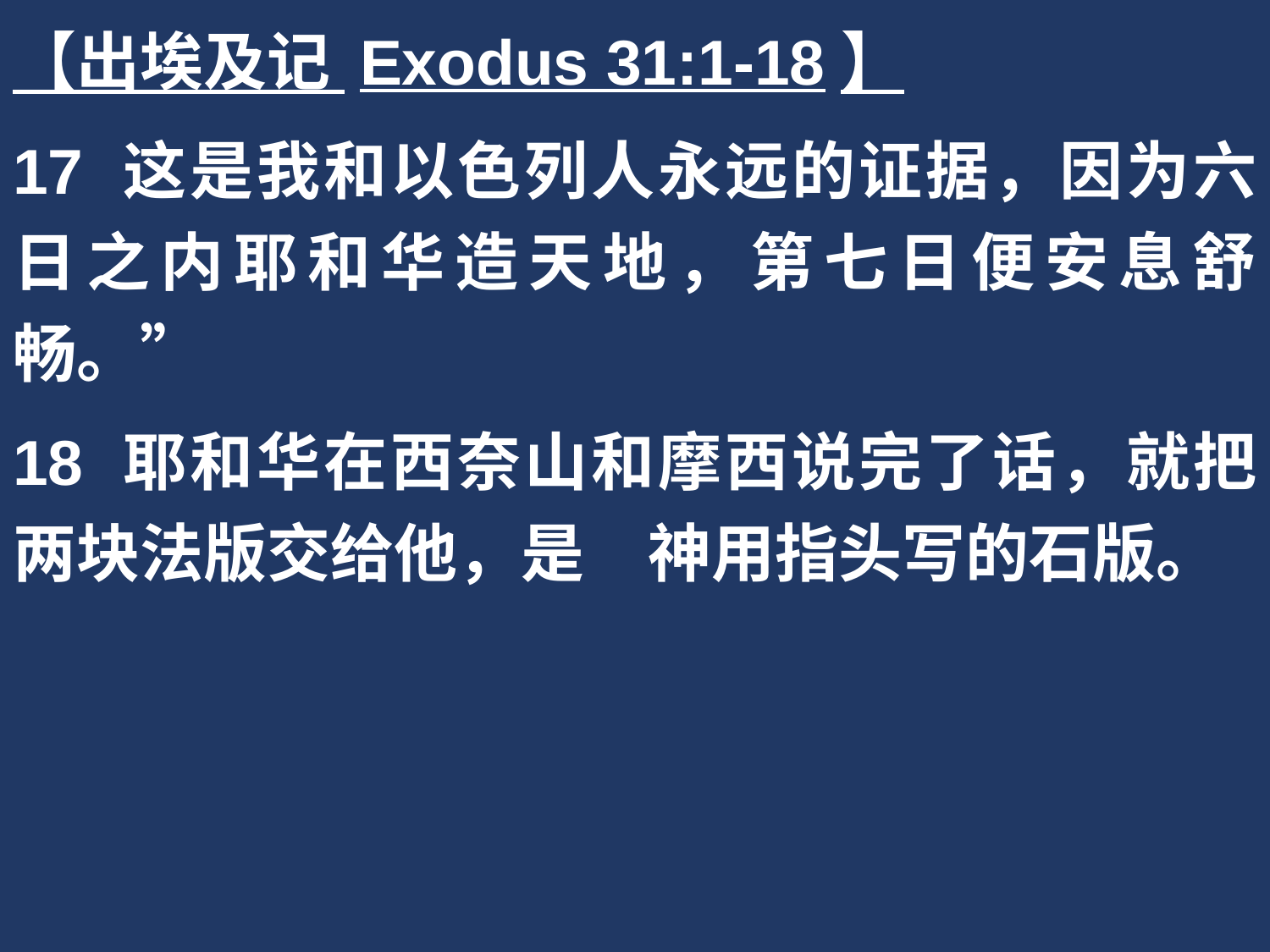

【出埃及记 Exodus 31:1-18】
17 这是我和以色列人永远的证据，因为六日之内耶和华造天地，第七日便安息舒畅。”
18 耶和华在西奈山和摩西说完了话，就把两块法版交给他，是　神用指头写的石版。